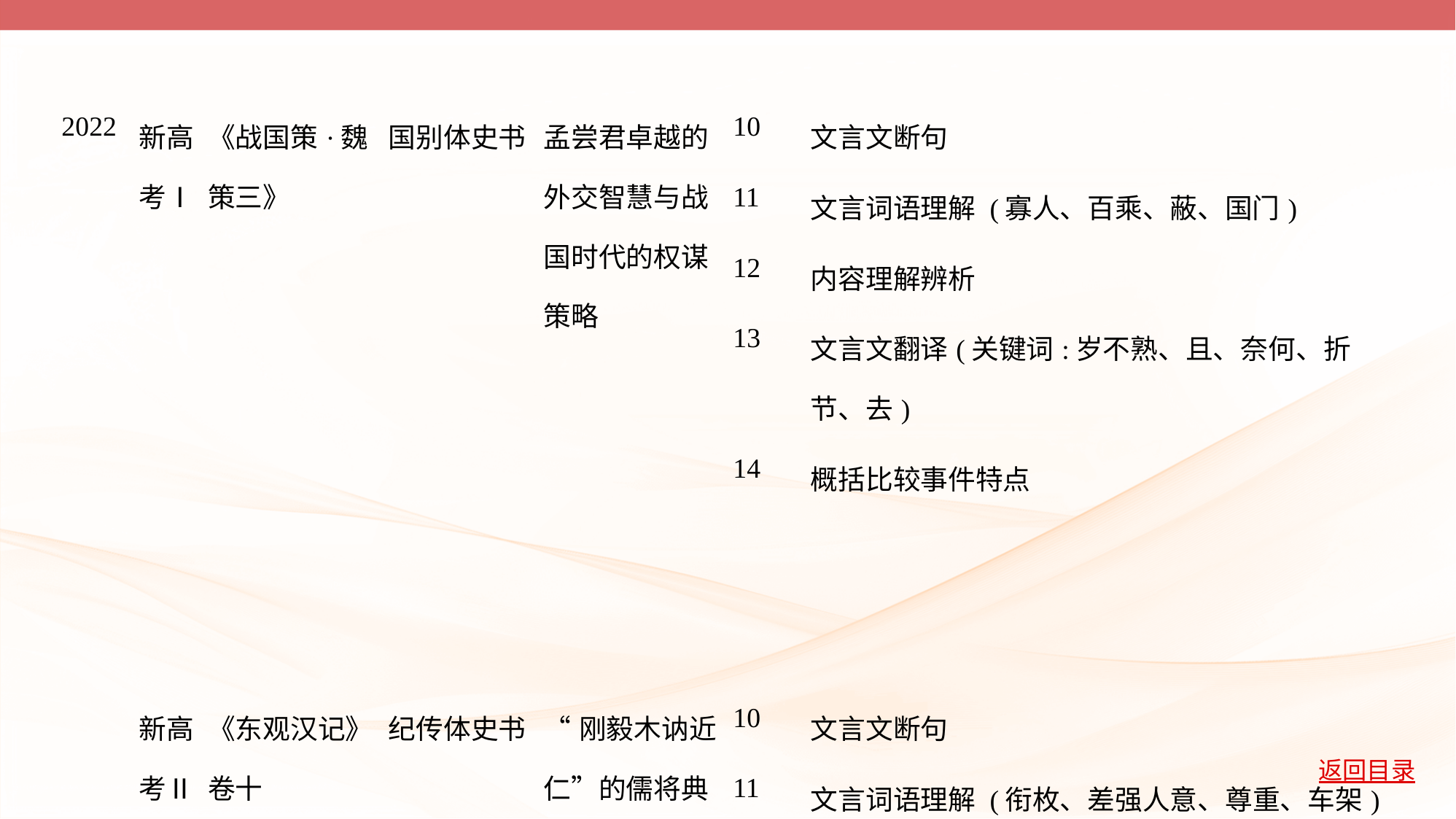

| 2022 | 新高 考Ⅰ | 《战国策·魏策三》 | 国别体史书 | 孟尝君卓越的 外交智慧与战 国时代的权谋 策略 | 10 | 文言文断句 |
| --- | --- | --- | --- | --- | --- | --- |
|  |  |  |  |  | 11 | 文言词语理解 (寡人、百乘、蔽、国门) |
|  |  |  |  |  | 12 | 内容理解辨析 |
|  |  |  |  |  | 13 | 文言文翻译(关键词:岁不熟、且、奈何、折节、去) |
|  |  |  |  |  | 14 | 概括比较事件特点 |
|  | 新高 考Ⅱ | 《东观汉记》 卷十 | 纪传体史书 | “刚毅木讷近 仁”的儒将典 范吴汉 | 10 | 文言文断句 |
|  |  |  |  |  | 11 | 文言词语理解 (衔枚、差强人意、尊重、车架) |
|  |  |  |  |  | 12 | 内容理解辨析 |
|  |  |  |  |  | 13 | 文言文翻译(关键词/句式:数、鲜、让、 “何……乎”) |
|  |  |  |  |  | 14 | 概括分析人物特点 |